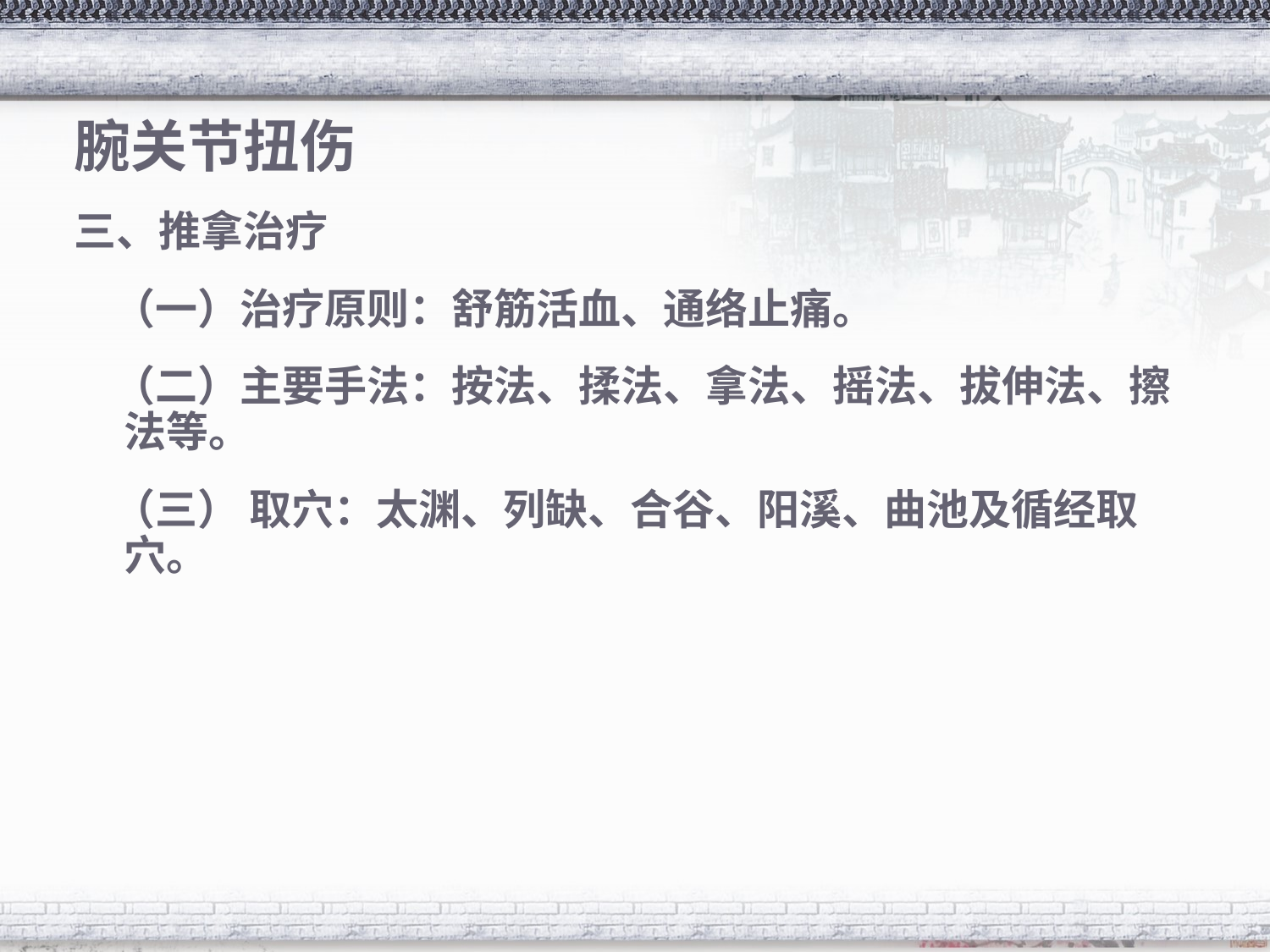

# 腕关节扭伤
三、推拿治疗
   （一）治疗原则：舒筋活血、通络止痛。
   （二）主要手法：按法、揉法、拿法、摇法、拔伸法、擦法等。
   （三） 取穴：太渊、列缺、合谷、阳溪、曲池及循经取穴。